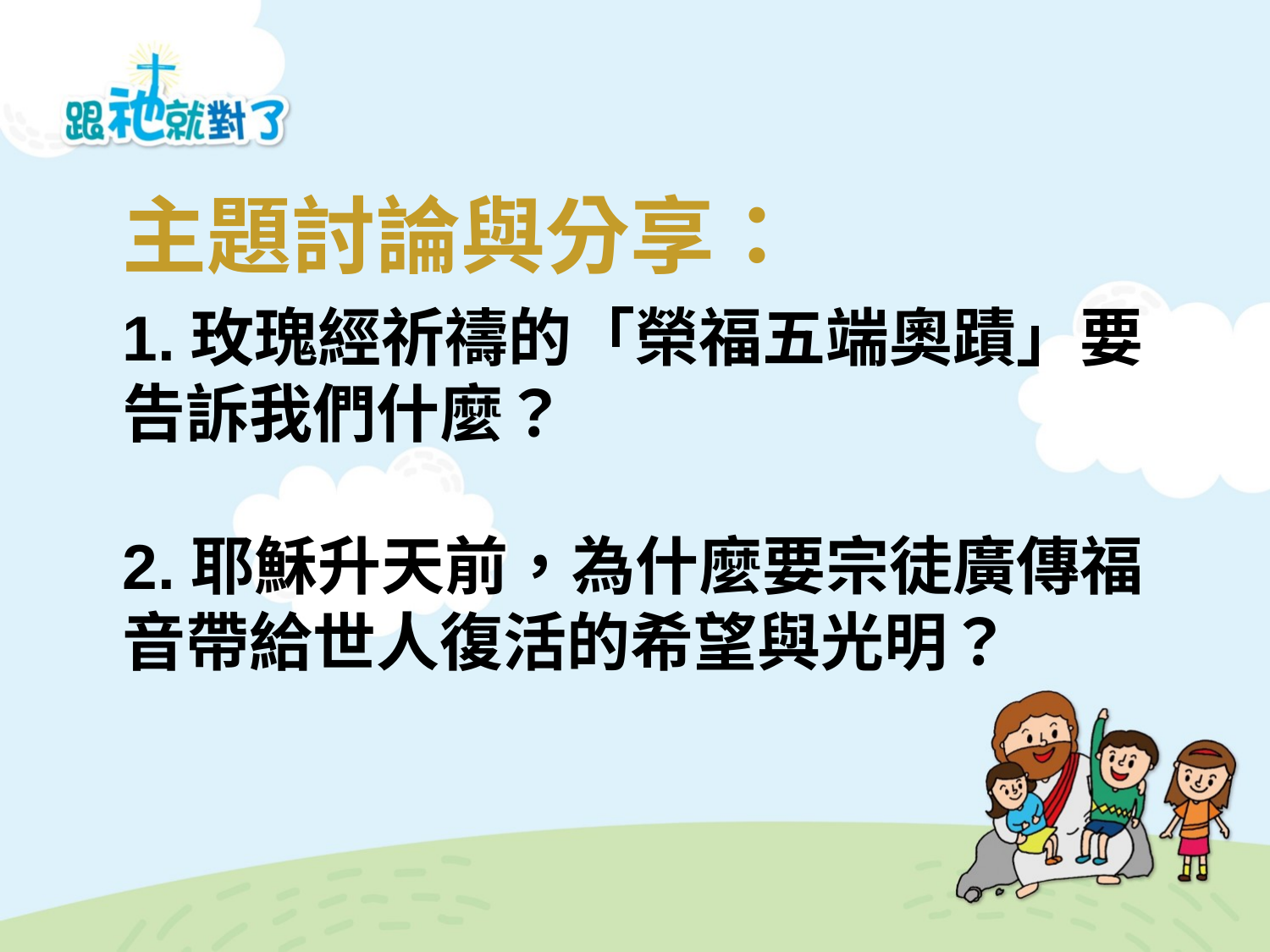

主題討論與分享：
1.玫瑰經祈禱的「榮福五端奧蹟」要告訴我們什麼？

2.耶穌升天前，為什麼要宗徒廣傳福音帶給世人復活的希望與光明？